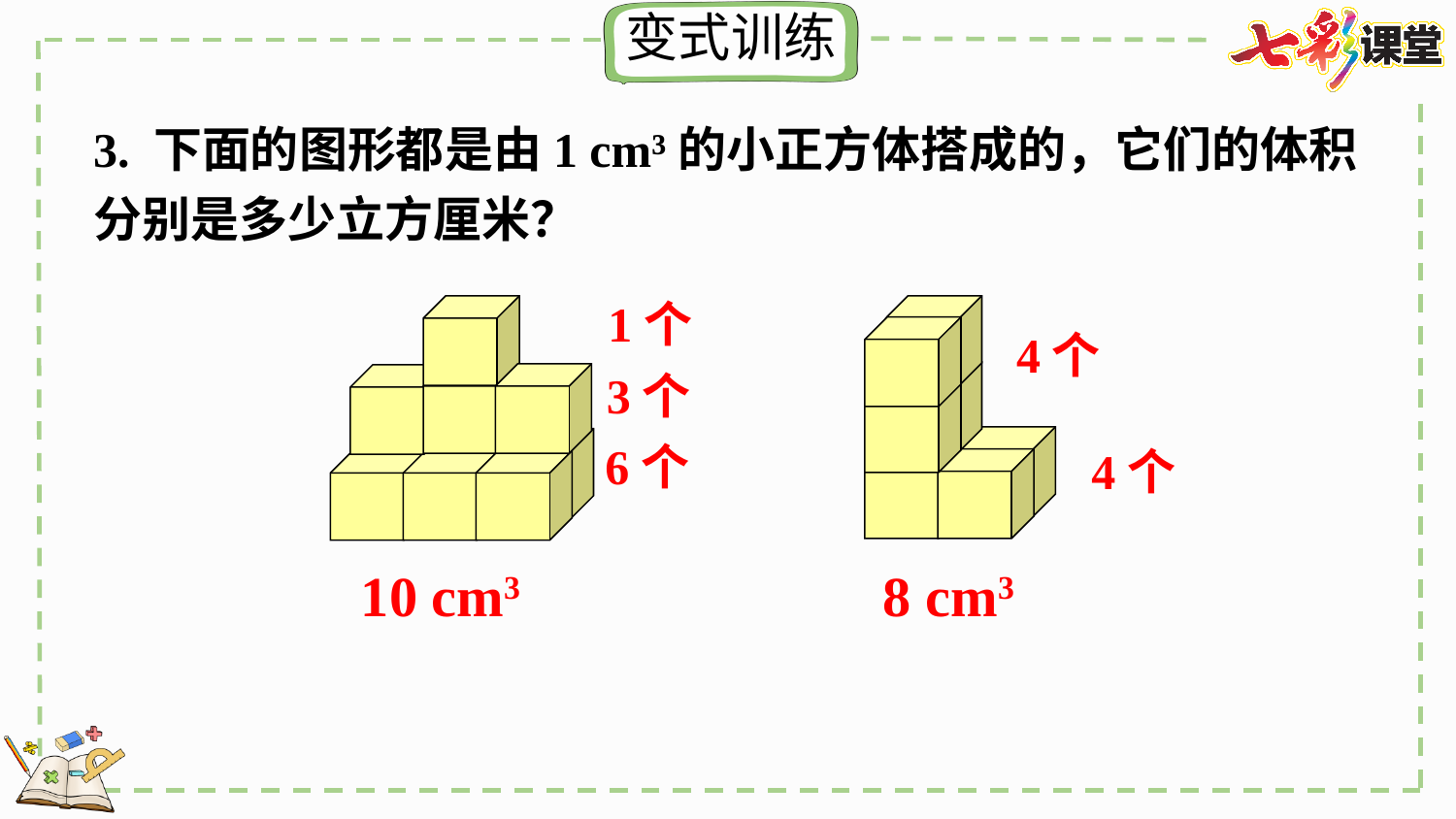

3. 下面的图形都是由1 cm³的小正方体搭成的，它们的体积分别是多少立方厘米？
1个

4个
3个
6个
4个
10 cm3
8 cm3